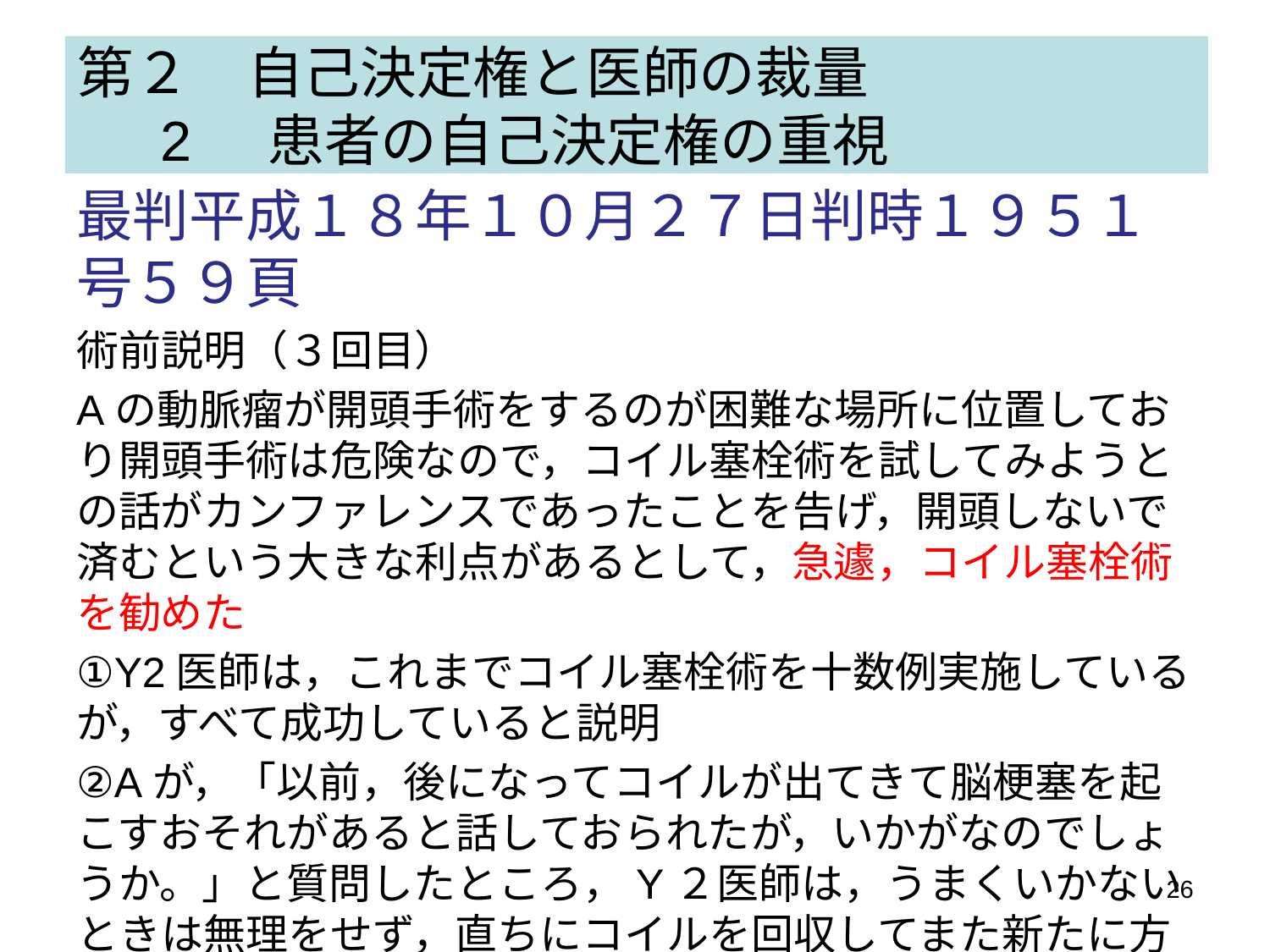

# 第２　自己決定権と医師の裁量 　 2    患者の自己決定権の重視
最判平成１８年１０月２７日判時１９５１号５９頁
術前説明（３回目）
Aの動脈瘤が開頭手術をするのが困難な場所に位置しており開頭手術は危険なので，コイル塞栓術を試してみようとの話がカンファレンスであったことを告げ，開頭しないで済むという大きな利点があるとして，急遽，コイル塞栓術を勧めた
①Y2医師は，これまでコイル塞栓術を十数例実施しているが，すべて成功していると説明
②Aが，「以前，後になってコイルが出てきて脳梗塞を起こすおそれがあると話しておられたが，いかがなのでしょうか。」と質問したところ，Y２医師は，うまくいかないときは無理をせず，直ちにコイルを回収してまた新たに方法を考える旨を答えた。

26